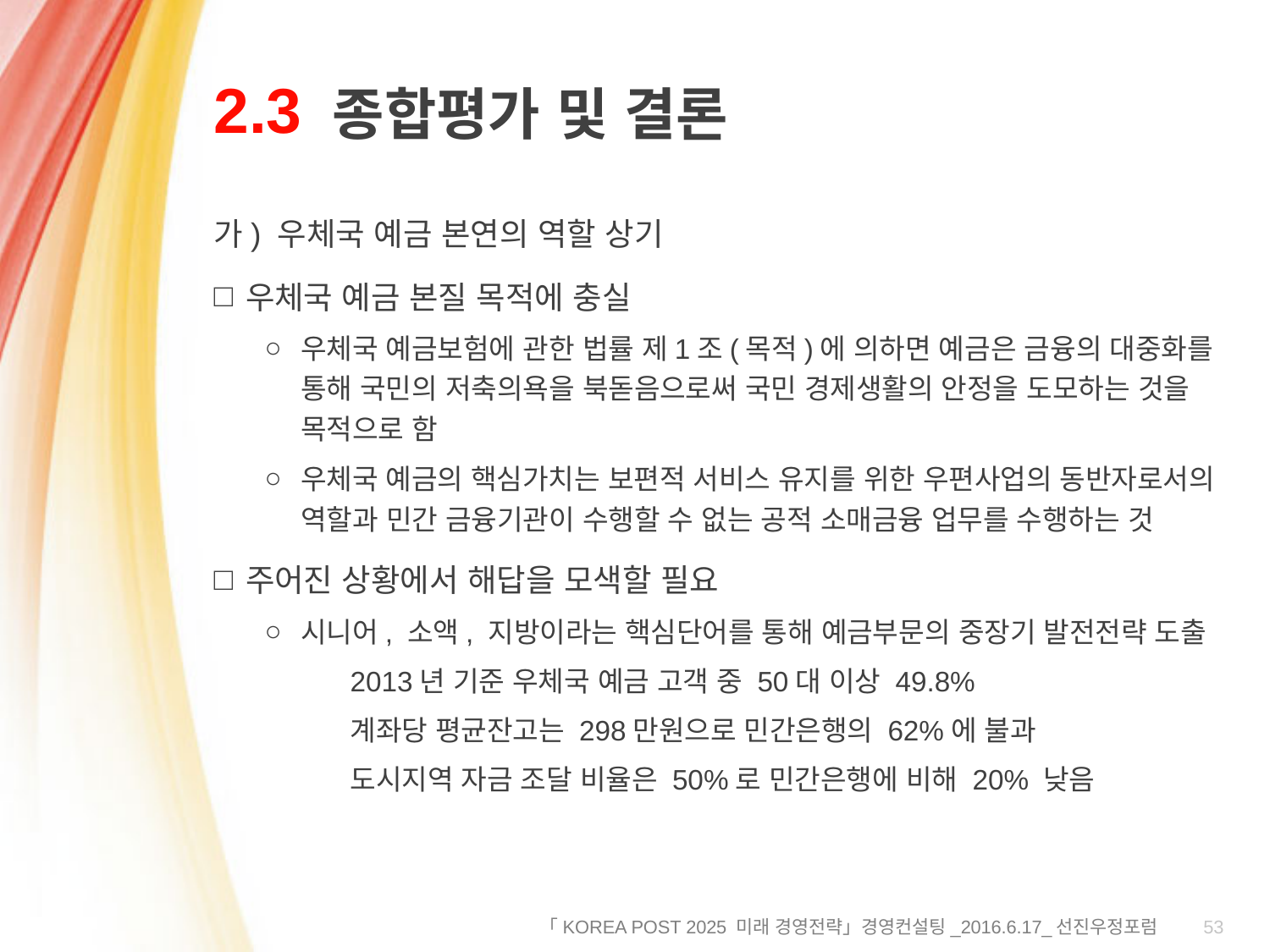

# 2.3
종합평가 및 결론

가) 우체국 예금 본연의 역할 상기
우체국 예금 본질 목적에 충실
우체국 예금보험에 관한 법률 제1조(목적)에 의하면 예금은 금융의 대중화를 통해 국민의 저축의욕을 북돋음으로써 국민 경제생활의 안정을 도모하는 것을 목적으로 함
우체국 예금의 핵심가치는 보편적 서비스 유지를 위한 우편사업의 동반자로서의 역할과 민간 금융기관이 수행할 수 없는 공적 소매금융 업무를 수행하는 것
주어진 상황에서 해답을 모색할 필요
시니어, 소액, 지방이라는 핵심단어를 통해 예금부문의 중장기 발전전략 도출
2013년 기준 우체국 예금 고객 중 50대 이상 49.8%
계좌당 평균잔고는 298만원으로 민간은행의 62%에 불과
도시지역 자금 조달 비율은 50%로 민간은행에 비해 20% 낮음

53